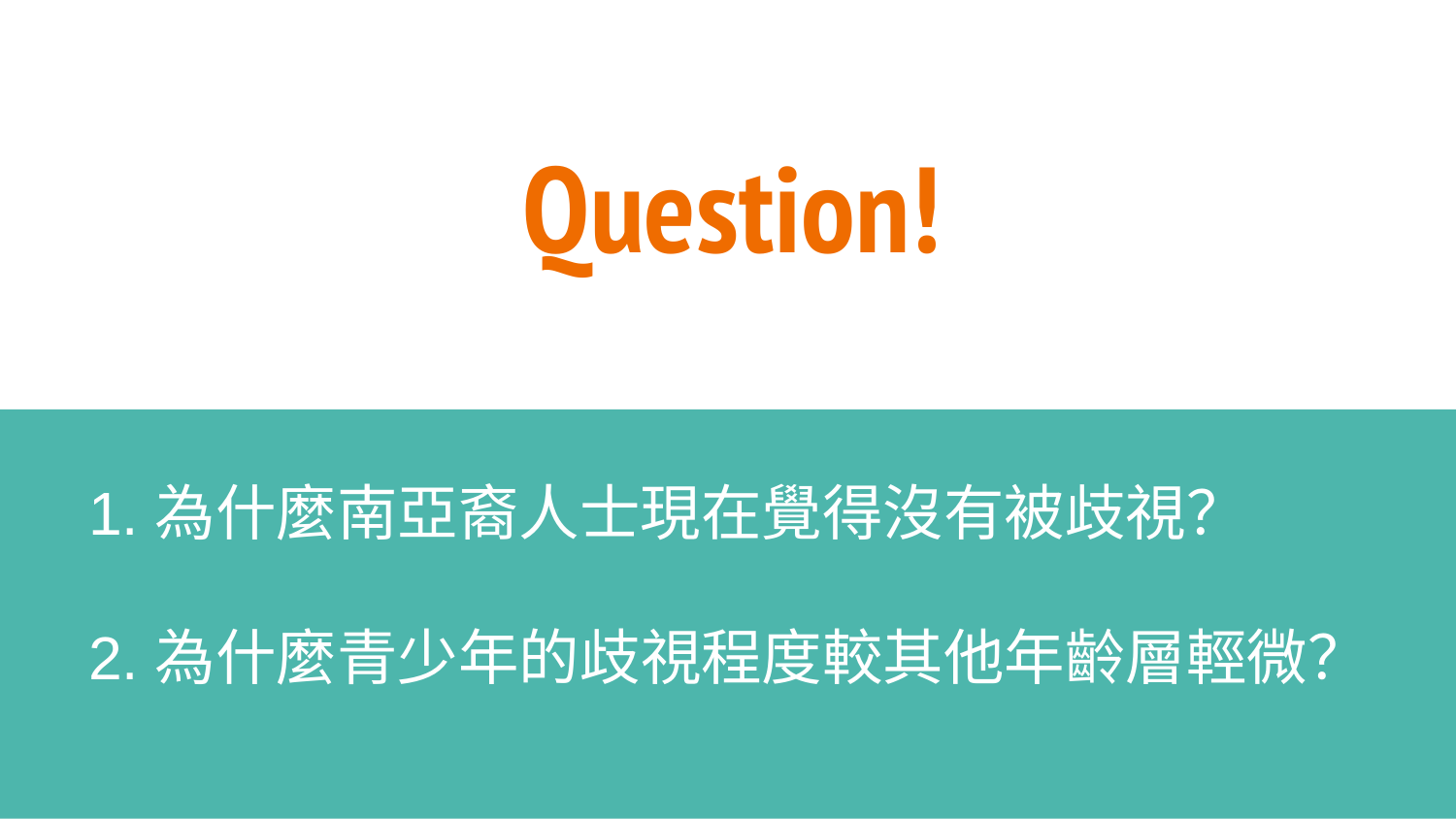

# Question!
為什麼南亞裔人士現在覺得沒有被歧視？

為什麼青少年的歧視程度較其他年齡層輕微？